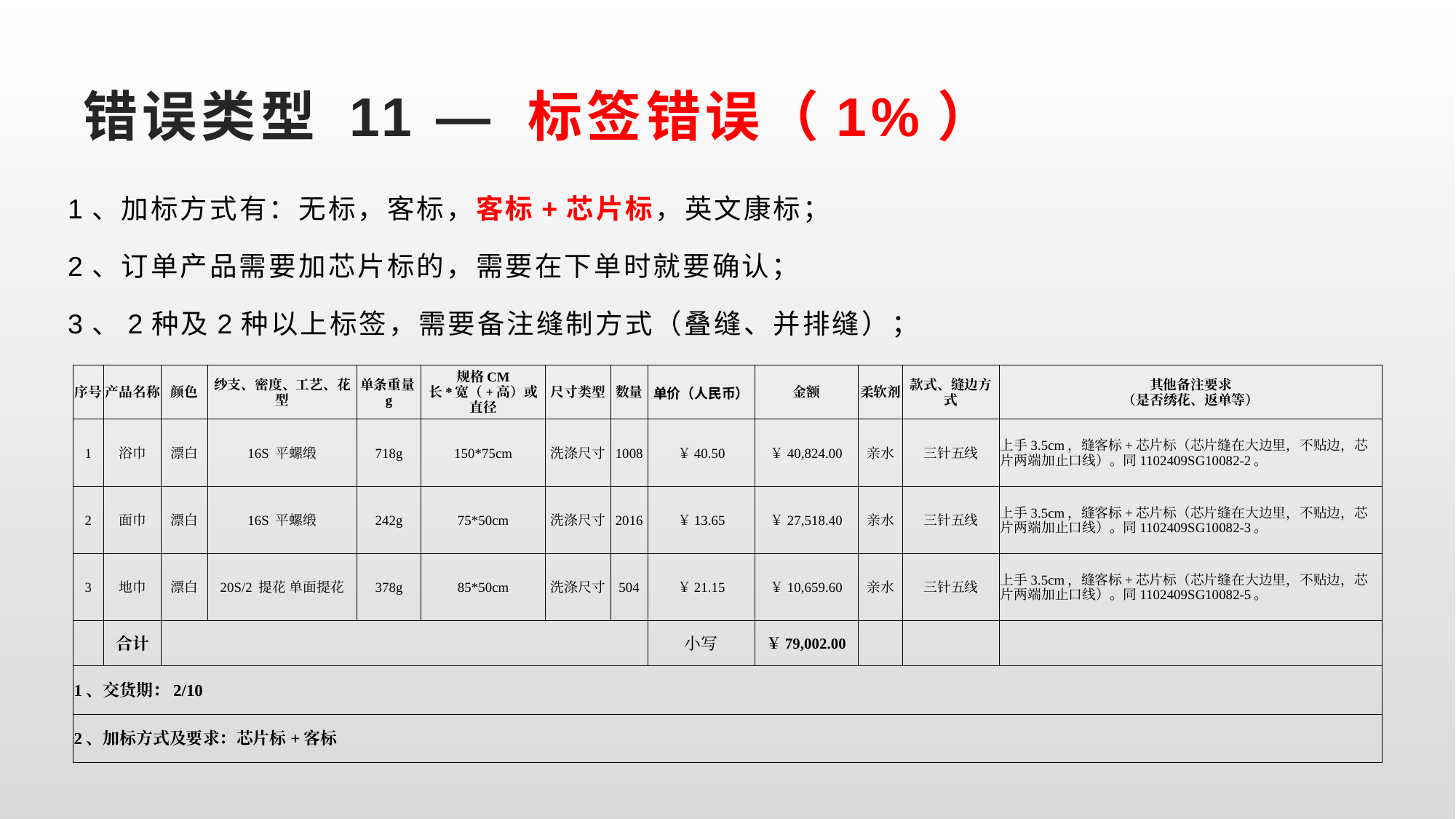

# 错误类型 11 — 标签错误（1%）
1、加标方式有：无标，客标，客标+芯片标，英文康标；
2、订单产品需要加芯片标的，需要在下单时就要确认；
3、2种及2种以上标签，需要备注缝制方式（叠缝、并排缝）；
| 序号 | 产品名称 | 颜色 | 纱支、密度、工艺、花型 | 单条重量g | 规格CM 长\*宽（+高）或直径 | 尺寸类型 | 数量 | 单价（人民币） | 金额 | 柔软剂 | 款式、缝边方式 | 其他备注要求 （是否绣花、返单等） |
| --- | --- | --- | --- | --- | --- | --- | --- | --- | --- | --- | --- | --- |
| 1 | 浴巾 | 漂白 | 16S 平螺缎 | 718g | 150\*75cm | 洗涤尺寸 | 1008 | ￥40.50 | ￥40,824.00 | 亲水 | 三针五线 | 上手3.5cm，缝客标+芯片标（芯片缝在大边里，不贴边，芯片两端加止口线）。同1102409SG10082-2。 |
| 2 | 面巾 | 漂白 | 16S 平螺缎 | 242g | 75\*50cm | 洗涤尺寸 | 2016 | ￥13.65 | ￥27,518.40 | 亲水 | 三针五线 | 上手3.5cm，缝客标+芯片标（芯片缝在大边里，不贴边，芯片两端加止口线）。同1102409SG10082-3。 |
| 3 | 地巾 | 漂白 | 20S/2 提花 单面提花 | 378g | 85\*50cm | 洗涤尺寸 | 504 | ￥21.15 | ￥10,659.60 | 亲水 | 三针五线 | 上手3.5cm，缝客标+芯片标（芯片缝在大边里，不贴边，芯片两端加止口线）。同1102409SG10082-5。 |
|  | 合计 |  |  |  |  |  |  | 小写 | ￥79,002.00 |  |  |  |
| 1、交货期：2/10 |  |  |  |  |  |  |  |  |  |  |  |  |
| 2、加标方式及要求：芯片标+客标 |  |  |  |  |  |  |  |  |  |  |  |  |
53